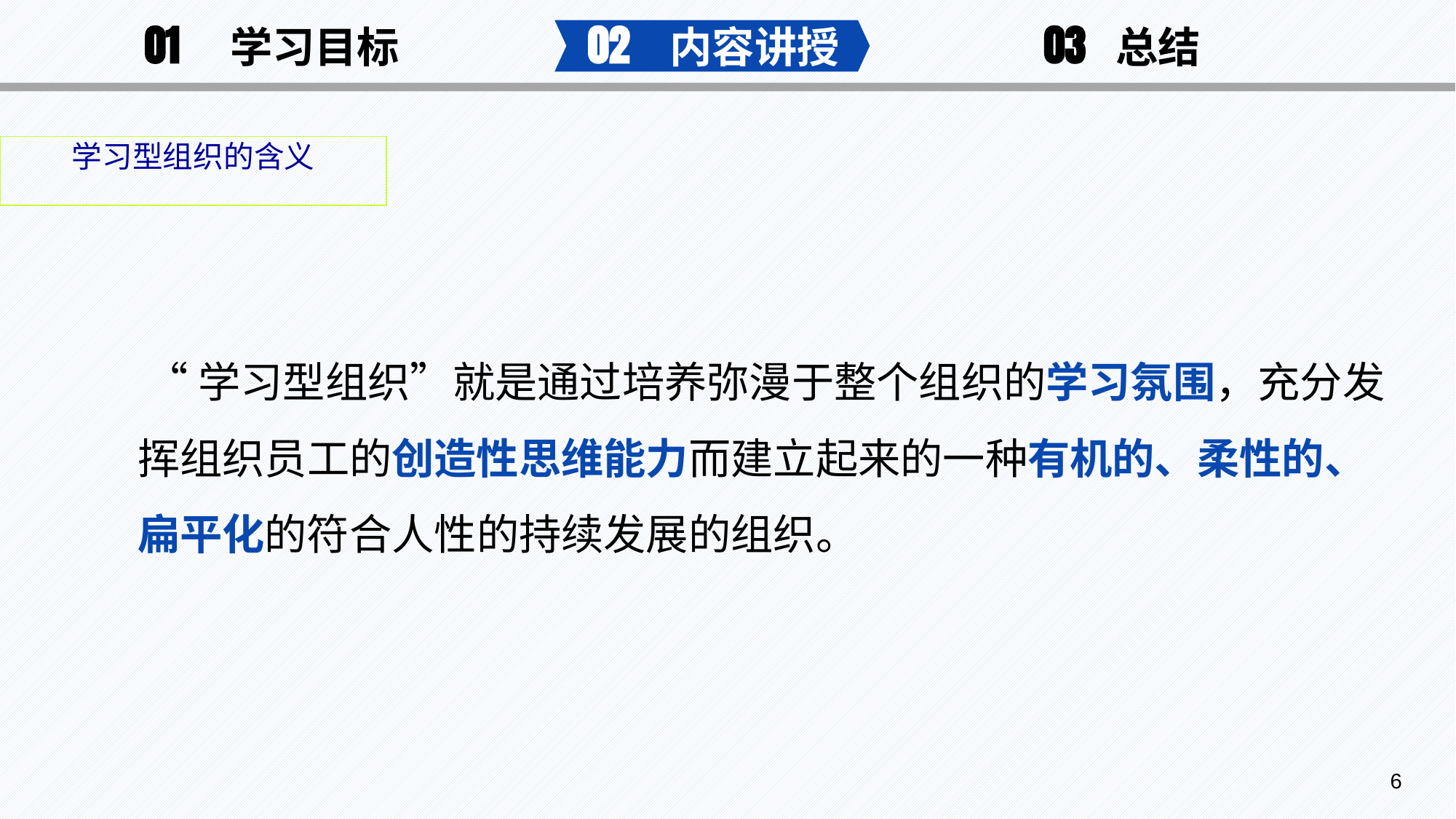

02   内容讲授
03  总结
01    学习目标

学习型组织的含义
      “学习型组织”就是通过培养弥漫于整个组织的学习氛围，充分发挥组织员工的创造性思维能力而建立起来的一种有机的、柔性的、扁平化的符合人性的持续发展的组织。

6